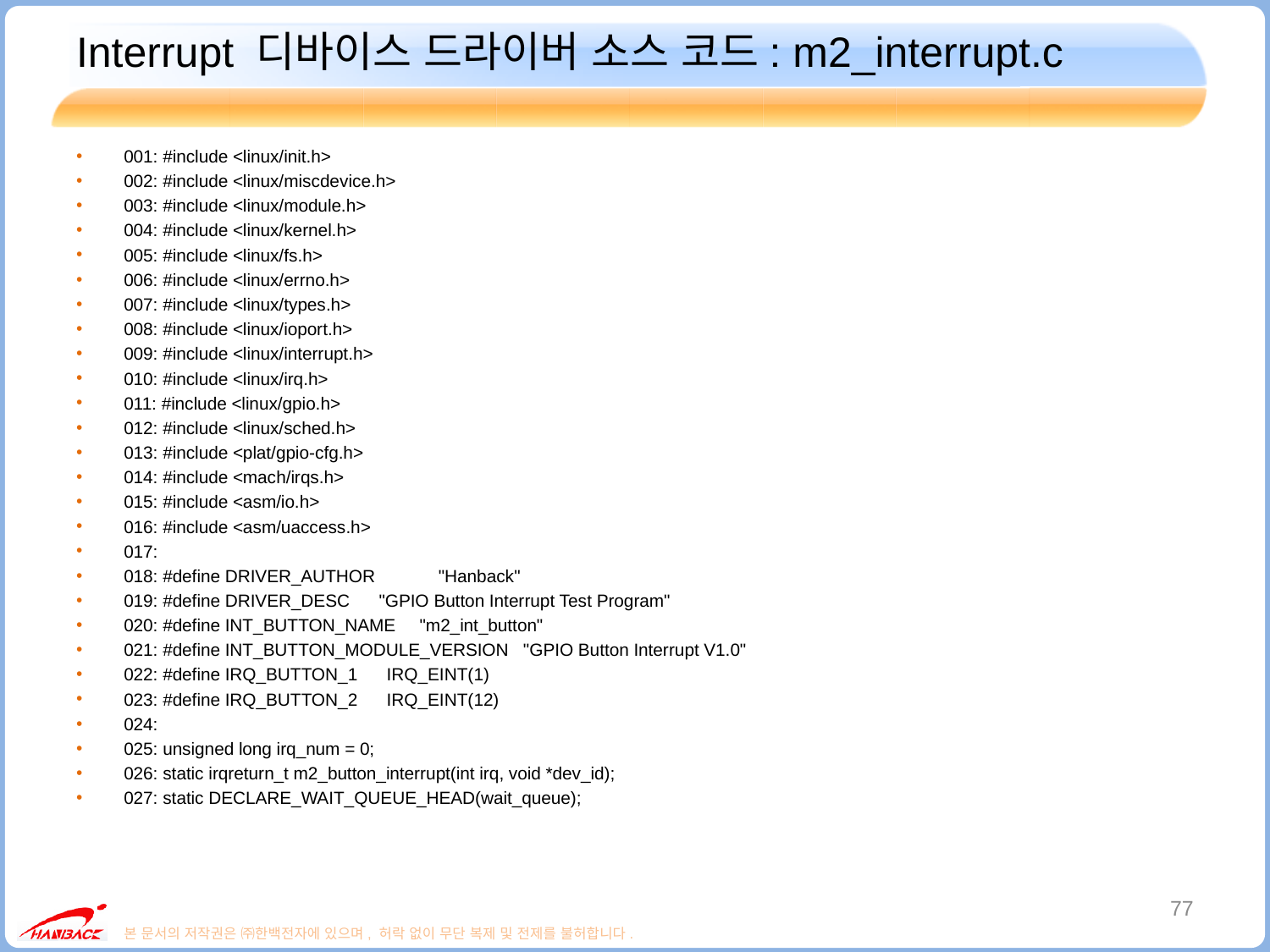

# Interrupt 디바이스 드라이버 소스 코드: m2_interrupt.c
001: #include <linux/init.h>
002: #include <linux/miscdevice.h>
003: #include <linux/module.h>
004: #include <linux/kernel.h>
005: #include <linux/fs.h>
006: #include <linux/errno.h>
007: #include <linux/types.h>
008: #include <linux/ioport.h>
009: #include <linux/interrupt.h>
010: #include <linux/irq.h>
011: #include <linux/gpio.h>
012: #include <linux/sched.h>
013: #include <plat/gpio-cfg.h>
014: #include <mach/irqs.h>
015: #include <asm/io.h>
016: #include <asm/uaccess.h>
017:
018: #define DRIVER_AUTHOR             "Hanback"
019: #define DRIVER_DESC      "GPIO Button Interrupt Test Program"
020: #define INT_BUTTON_NAME     "m2_int_button"
021: #define INT_BUTTON_MODULE_VERSION   "GPIO Button Interrupt V1.0"
022: #define IRQ_BUTTON_1      IRQ_EINT(1)
023: #define IRQ_BUTTON_2      IRQ_EINT(12)
024:
025: unsigned long irq_num = 0;
026: static irqreturn_t m2_button_interrupt(int irq, void *dev_id);
027: static DECLARE_WAIT_QUEUE_HEAD(wait_queue);
77